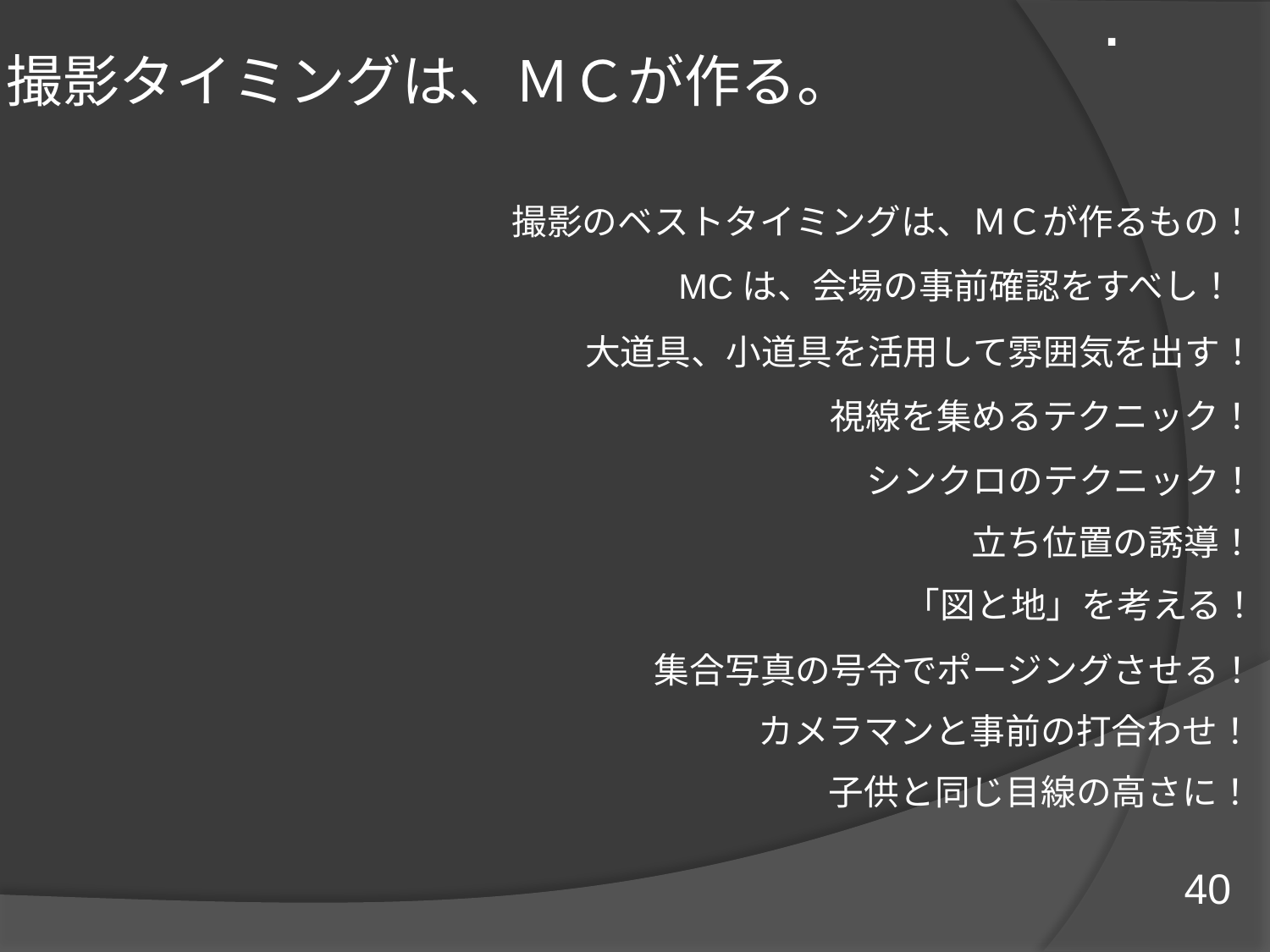

# 撮影タイミングは、ＭＣが作る。

撮影のベストタイミングは、ＭＣが作るもの！
MCは、会場の事前確認をすべし！
大道具、小道具を活用して雰囲気を出す！
視線を集めるテクニック！
シンクロのテクニック！
立ち位置の誘導！
「図と地」を考える！
集合写真の号令でポージングさせる！
カメラマンと事前の打合わせ！
子供と同じ目線の高さに！
40